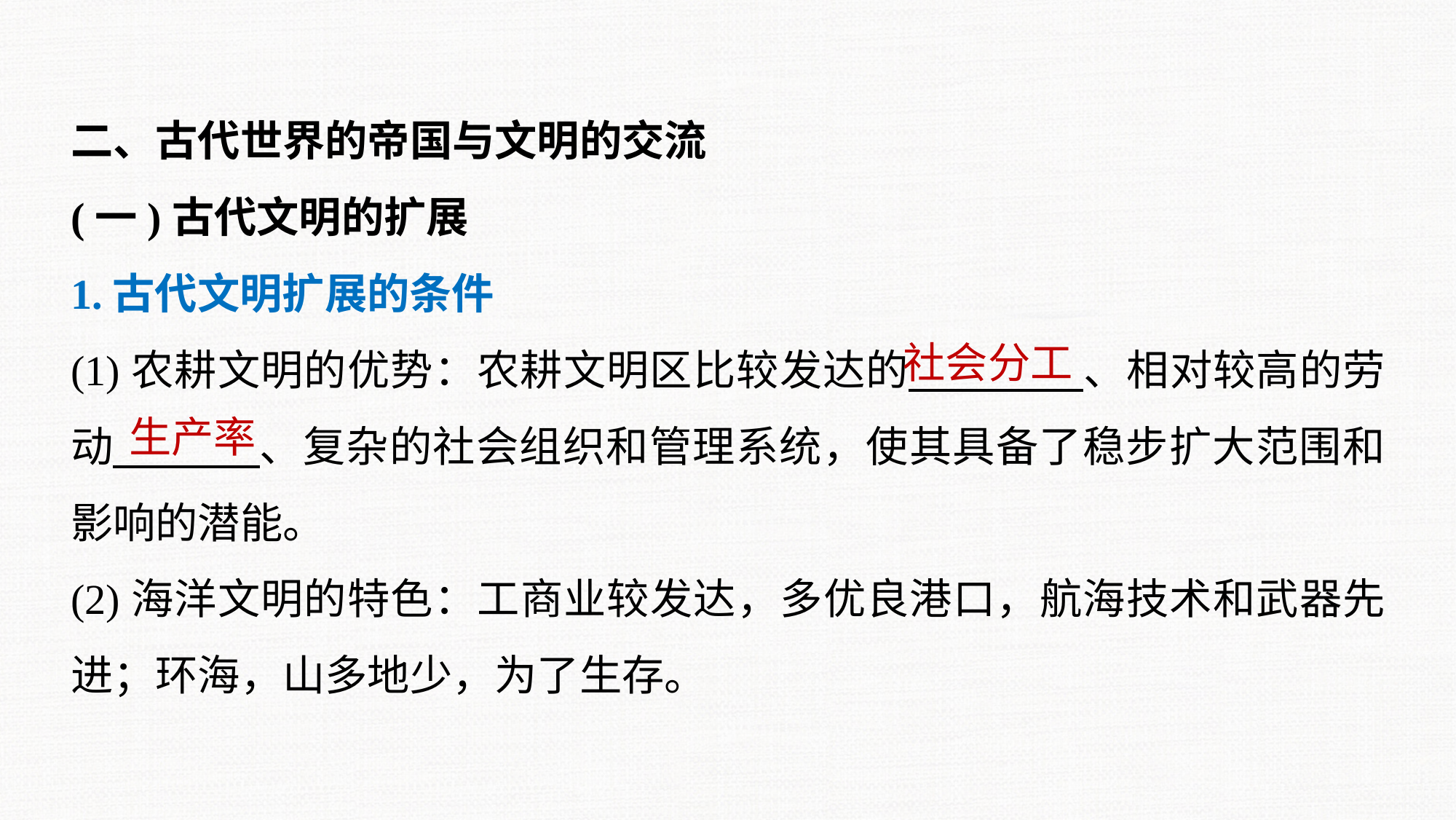

二、古代世界的帝国与文明的交流
(一)古代文明的扩展
1.古代文明扩展的条件
(1)农耕文明的优势：农耕文明区比较发达的                 、相对较高的劳动              、复杂的社会组织和管理系统，使其具备了稳步扩大范围和影响的潜能。
(2)海洋文明的特色：工商业较发达，多优良港口，航海技术和武器先进；环海，山多地少，为了生存。
社会分工
生产率